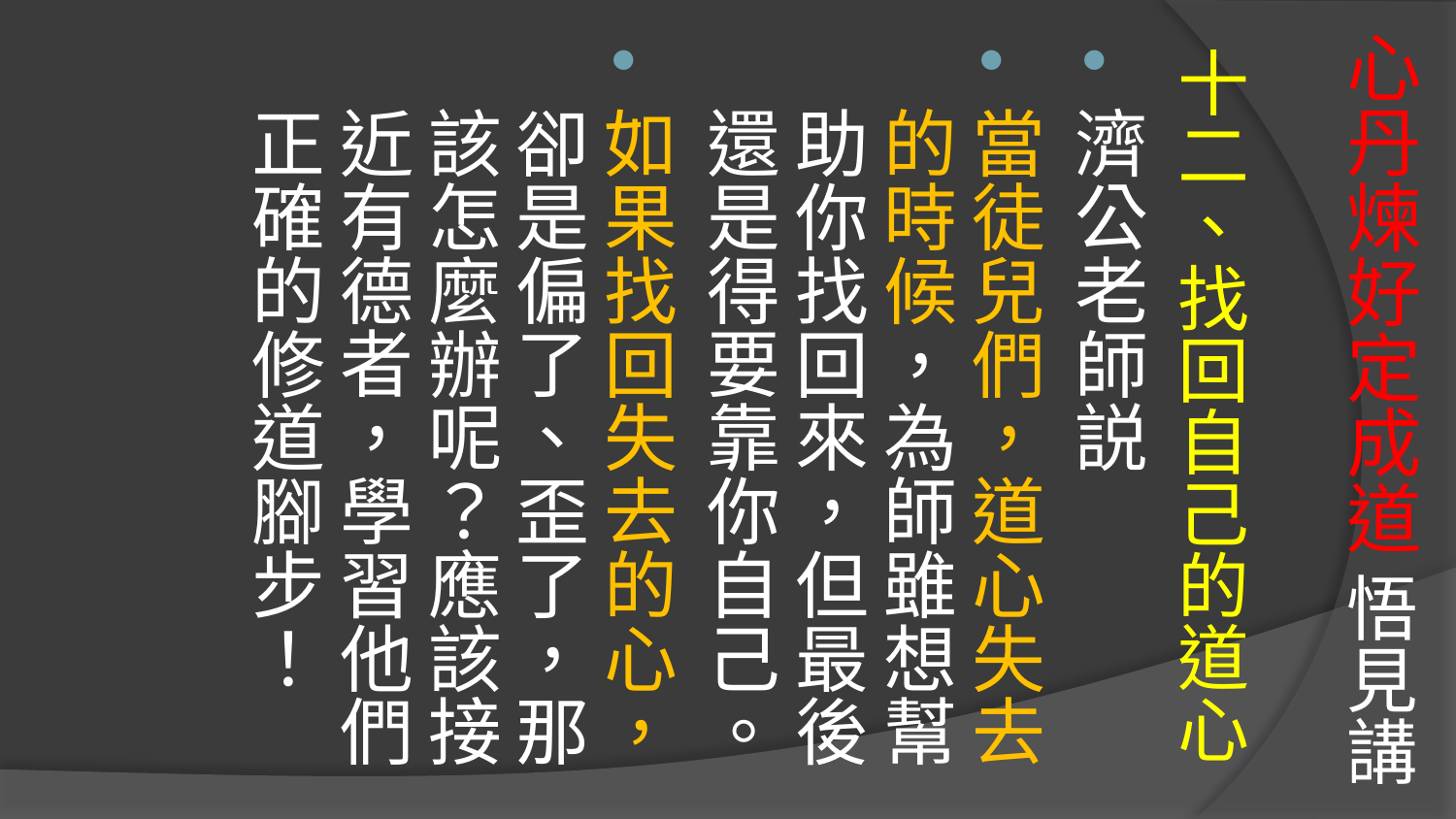

# 心丹煉好定成道 悟見講
十二、找回自己的道心
濟公老師説
當徒兒們，道心失去的時候，為師雖想幫助你找回來，但最後還是得要靠你自己。
如果找回失去的心，卻是偏了、歪了，那該怎麼辦呢？應該接近有德者，學習他們正確的修道腳步！